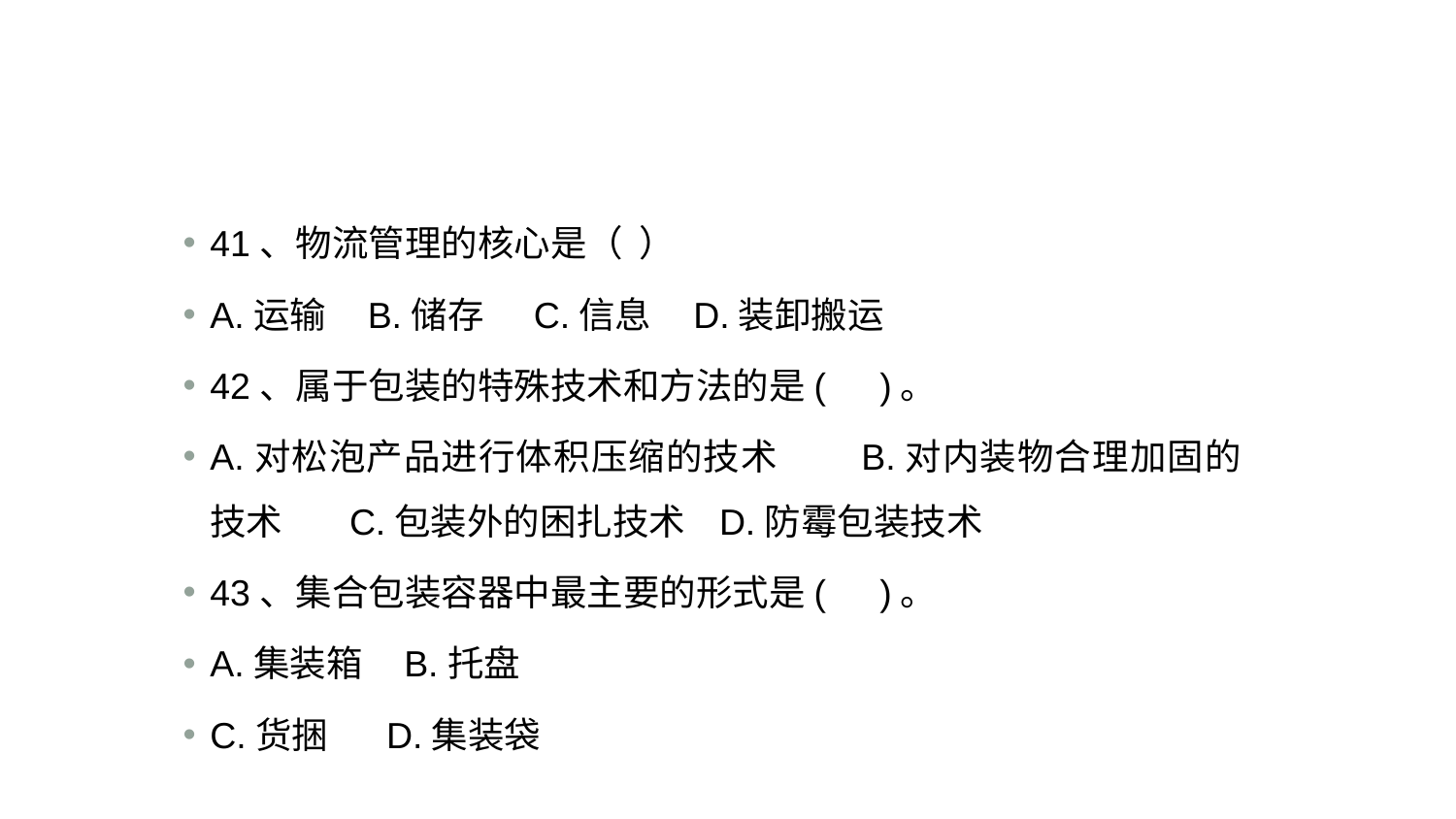

#
41、物流管理的核心是（  ）
A.运输    B.储存     C.信息    D.装卸搬运
42、属于包装的特殊技术和方法的是(　)。
A.对松泡产品进行体积压缩的技术        B.对内装物合理加固的技术       C.包装外的困扎技术   D.防霉包装技术
43、集合包装容器中最主要的形式是(　)。
A.集装箱    B.托盘
C.货捆      D.集装袋